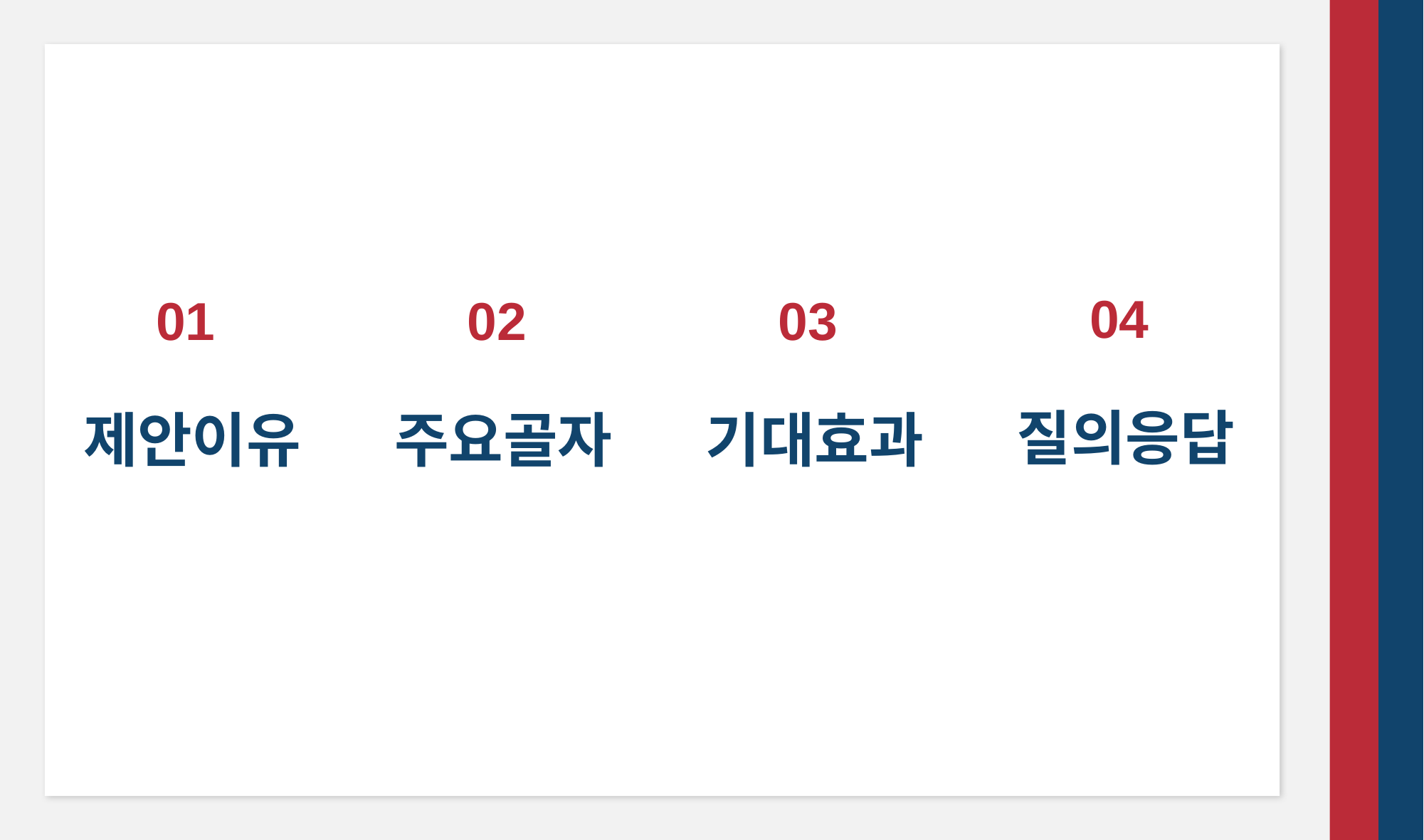

04
01
02
03
질의응답
제안이유
주요골자
기대효과